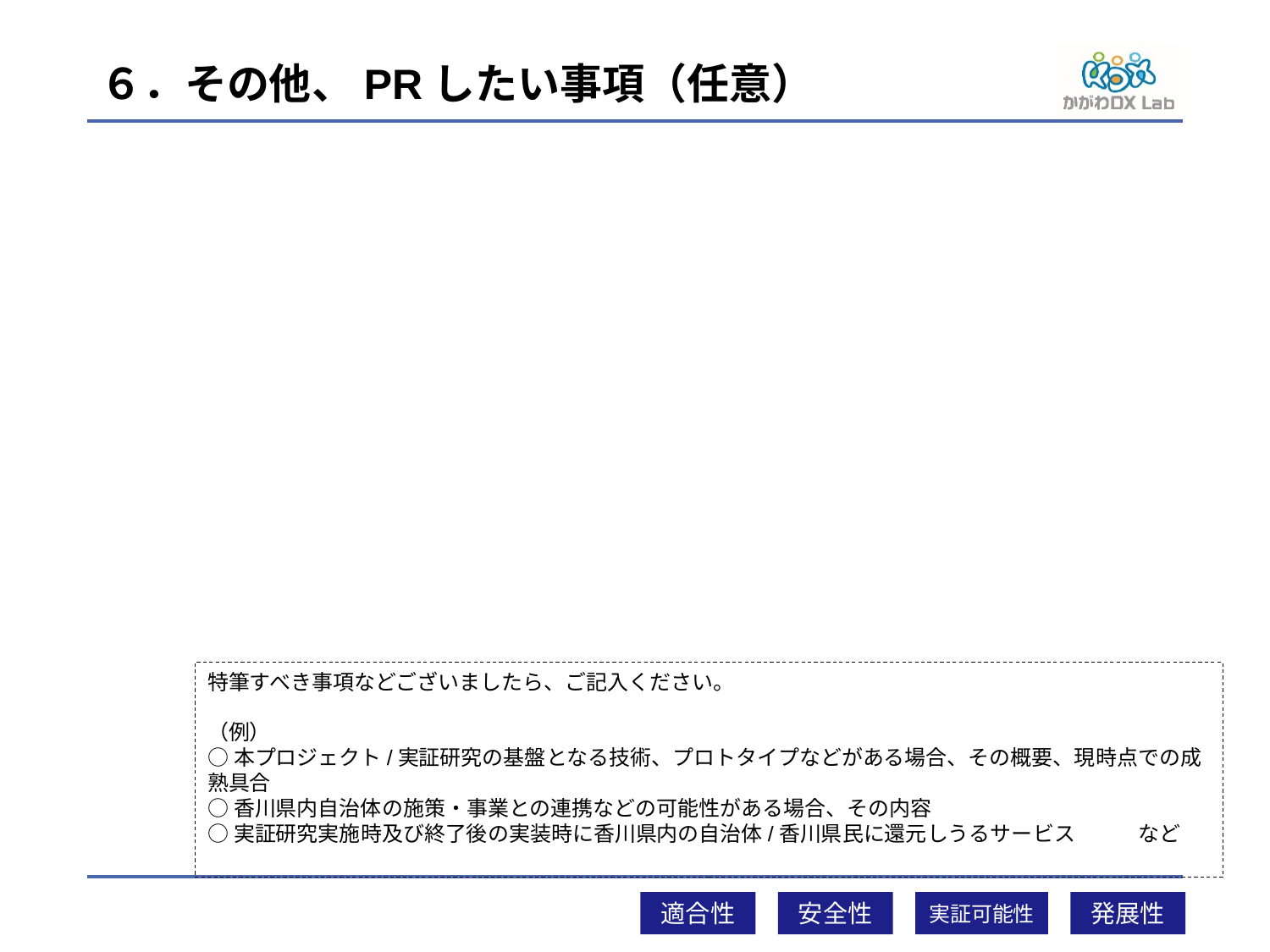

# ６．その他、PRしたい事項（任意）

特筆すべき事項などございましたら、ご記入ください。

（例）
○本プロジェクト/実証研究の基盤となる技術、プロトタイプなどがある場合、その概要、現時点での成熟具合
○香川県内自治体の施策・事業との連携などの可能性がある場合、その内容
○実証研究実施時及び終了後の実装時に香川県内の自治体/香川県民に還元しうるサービス　　　など

適合性
実証可能性
発展性
安全性